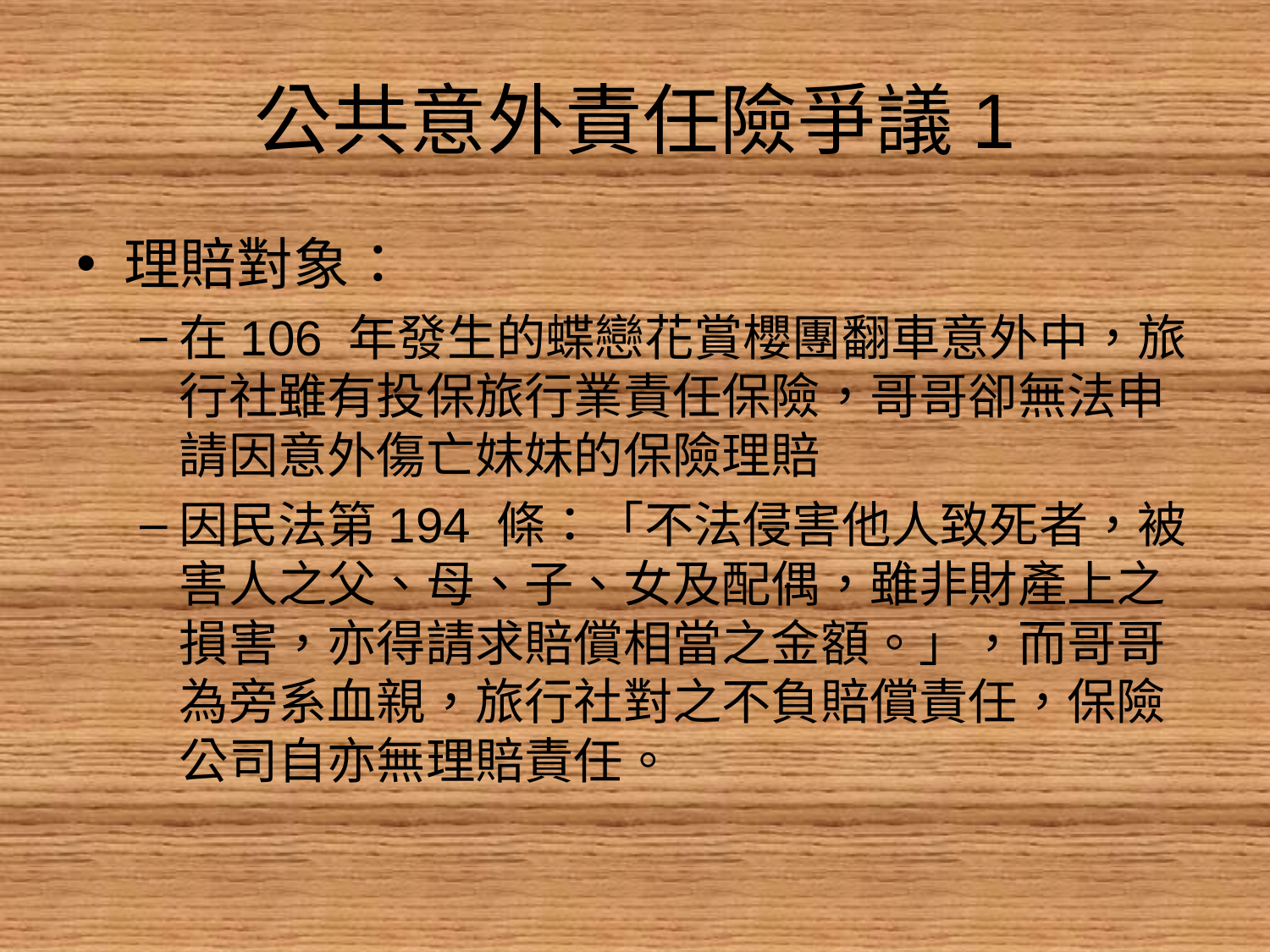

# 公共意外責任險爭議1
理賠對象：
在106 年發生的蝶戀花賞櫻團翻車意外中，旅行社雖有投保旅行業責任保險，哥哥卻無法申請因意外傷亡妹妹的保險理賠
因民法第194 條：「不法侵害他人致死者，被害人之父、母、子、女及配偶，雖非財產上之損害，亦得請求賠償相當之金額。」，而哥哥為旁系血親，旅行社對之不負賠償責任，保險公司自亦無理賠責任。